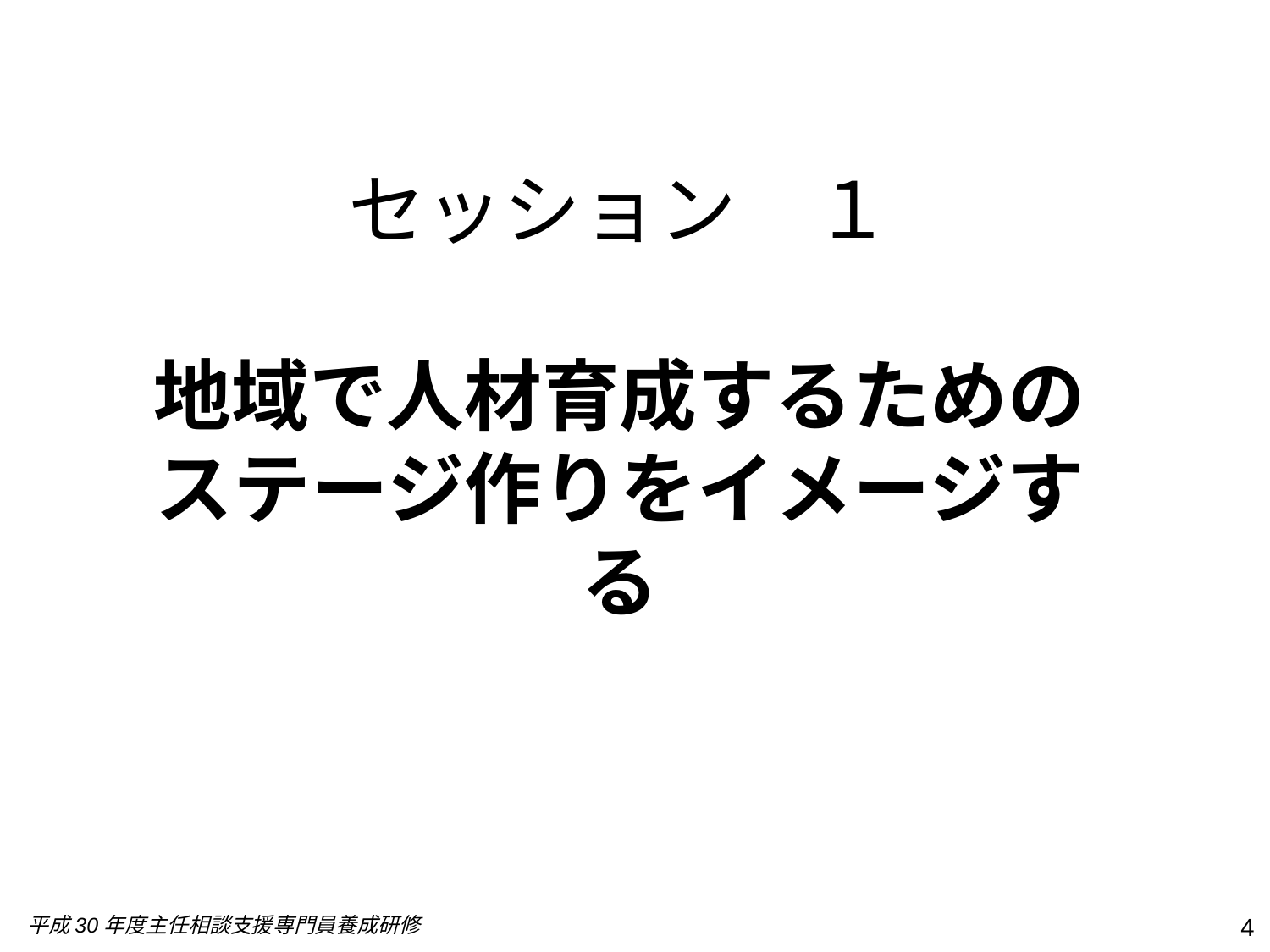

# セッション　１ 地域で人材育成するためのステージ作りをイメージする
4
平成30年度主任相談支援専門員養成研修